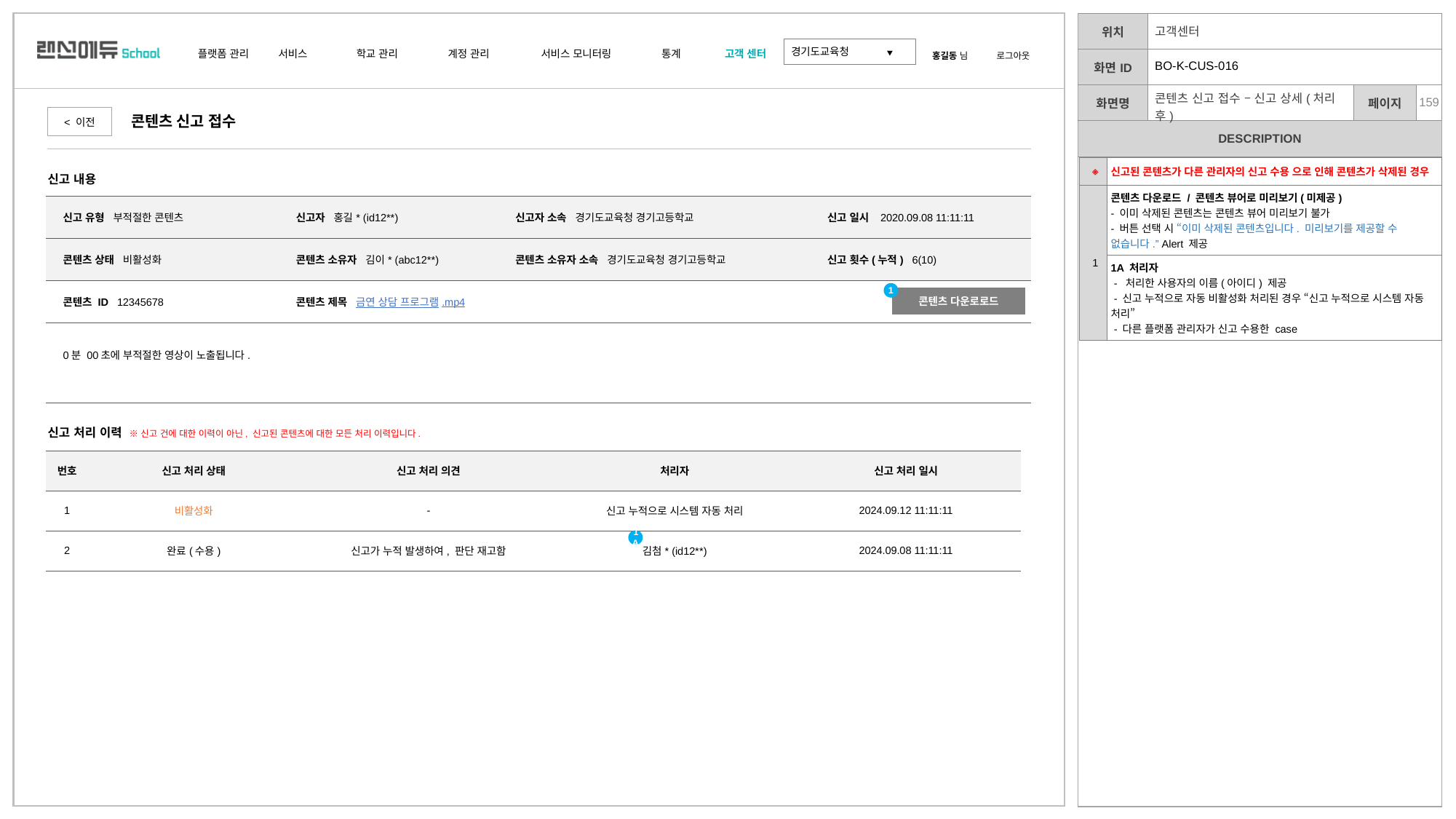

| Ver | Description |
| --- | --- |
| 3.1.4 | 삭제된 콘텐츠 콘텐츠 뷰어 미제공 |
| 3.1.5 | 콘텐츠 등록자가 신고된 콘텐츠를 삭제 불가: ‘더보기’ 기능 제한 |
|  | 고객센터 |  |  |
| --- | --- | --- | --- |
|  | BO-K-CUS-016 |  |  |
|  | 콘텐츠 신고 접수 – 신고 상세(처리 후) |  |  |
< 이전
콘텐츠 신고 접수
| ※ | 신고된 콘텐츠가 다른 관리자의 신고 수용 으로 인해 콘텐츠가 삭제된 경우 |
| --- | --- |
| 1 | 콘텐츠 다운로드 / 콘텐츠 뷰어로 미리보기(미제공) - 이미 삭제된 콘텐츠는 콘텐츠 뷰어 미리보기 불가 - 버튼 선택 시 “이미 삭제된 콘텐츠입니다. 미리보기를 제공할 수 없습니다.” Alert 제공 |
|  | 1A 처리자 - 처리한 사용자의 이름(아이디) 제공 - 신고 누적으로 자동 비활성화 처리된 경우 “신고 누적으로 시스템 자동 처리” - 다른 플랫폼 관리자가 신고 수용한 case |
신고 내용
| 신고 유형 부적절한 콘텐츠 | 신고자 홍길\* (id12\*\*) | 신고자 소속 경기도교육청 경기고등학교 | 신고 일시 2020.09.08 11:11:11 |
| --- | --- | --- | --- |
| 콘텐츠 상태 비활성화 | 콘텐츠 소유자 김이\* (abc12\*\*) | 콘텐츠 소유자 소속 경기도교육청 경기고등학교 | 신고 횟수(누적) 6(10) |
| 콘텐츠 ID 12345678 | 콘텐츠 제목 금연 상담 프로그램.mp4 |  |  |
| 0분 00초에 부적절한 영상이 노출됩니다. |  |  |  |
1
콘텐츠 다운로로드
신고 처리 이력  ※ 신고 건에 대한 이력이 아닌, 신고된 콘텐츠에 대한 모든 처리 이력입니다.
| 번호 | 신고 처리 상태 | 신고 처리 의견 | 처리자 | 신고 처리 일시 |
| --- | --- | --- | --- | --- |
| 1 | 비활성화 | - | 신고 누적으로 시스템 자동 처리 | 2024.09.12 11:11:11 |
| 2 | 완료(수용) | 신고가 누적 발생하여, 판단 재고함 | 김첨\* (id12\*\*) | 2024.09.08 11:11:11 |
1A